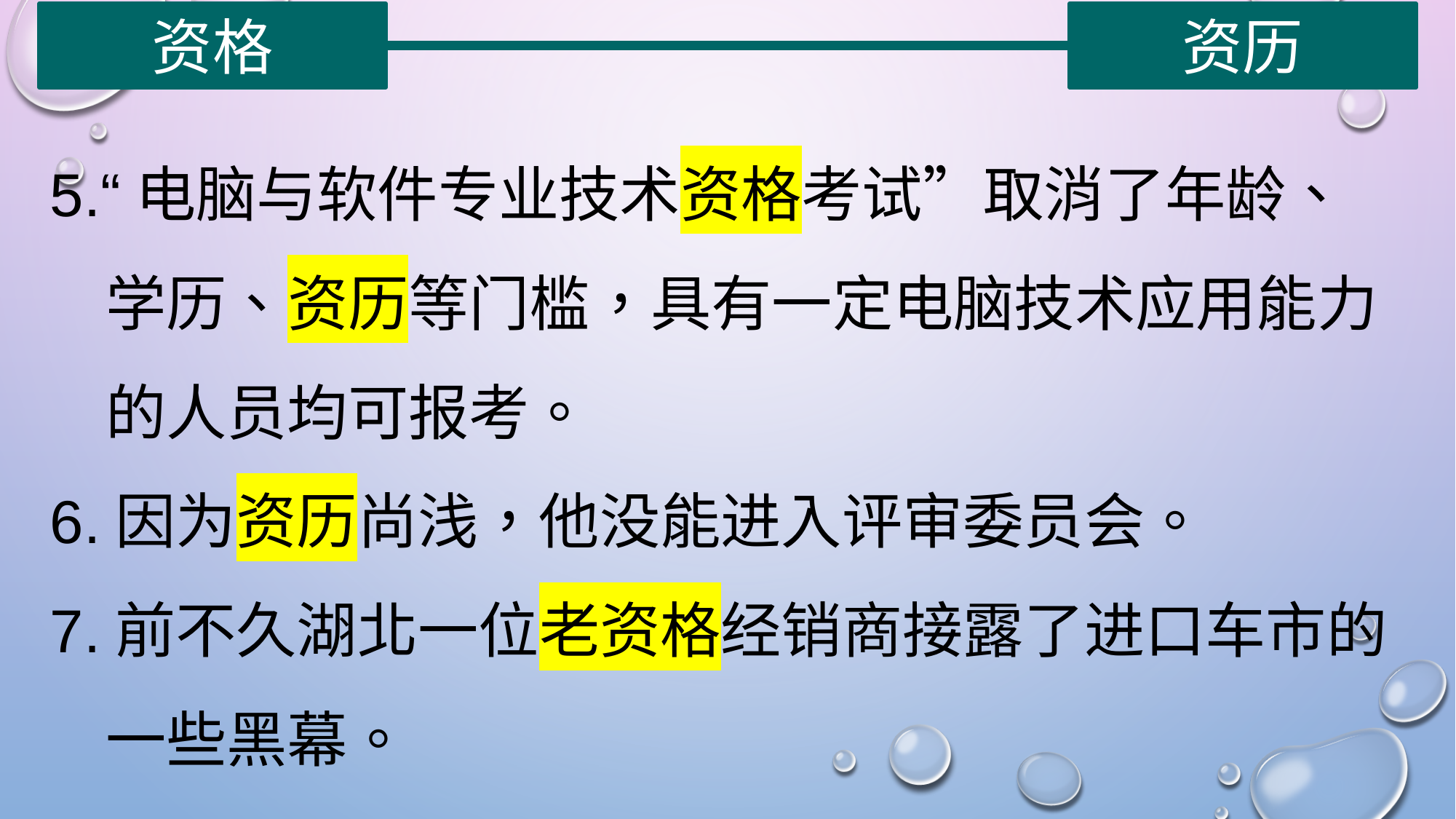

资格
资历
5.“电脑与软件专业技术资格考试”取消了年龄、
   学历、资历等门槛，具有一定电脑技术应用能力
   的人员均可报考。
6.因为资历尚浅，他没能进入评审委员会。
7.前不久湖北一位老资格经销商接露了进口车市的
   一些黑幕。
|  |
| --- |